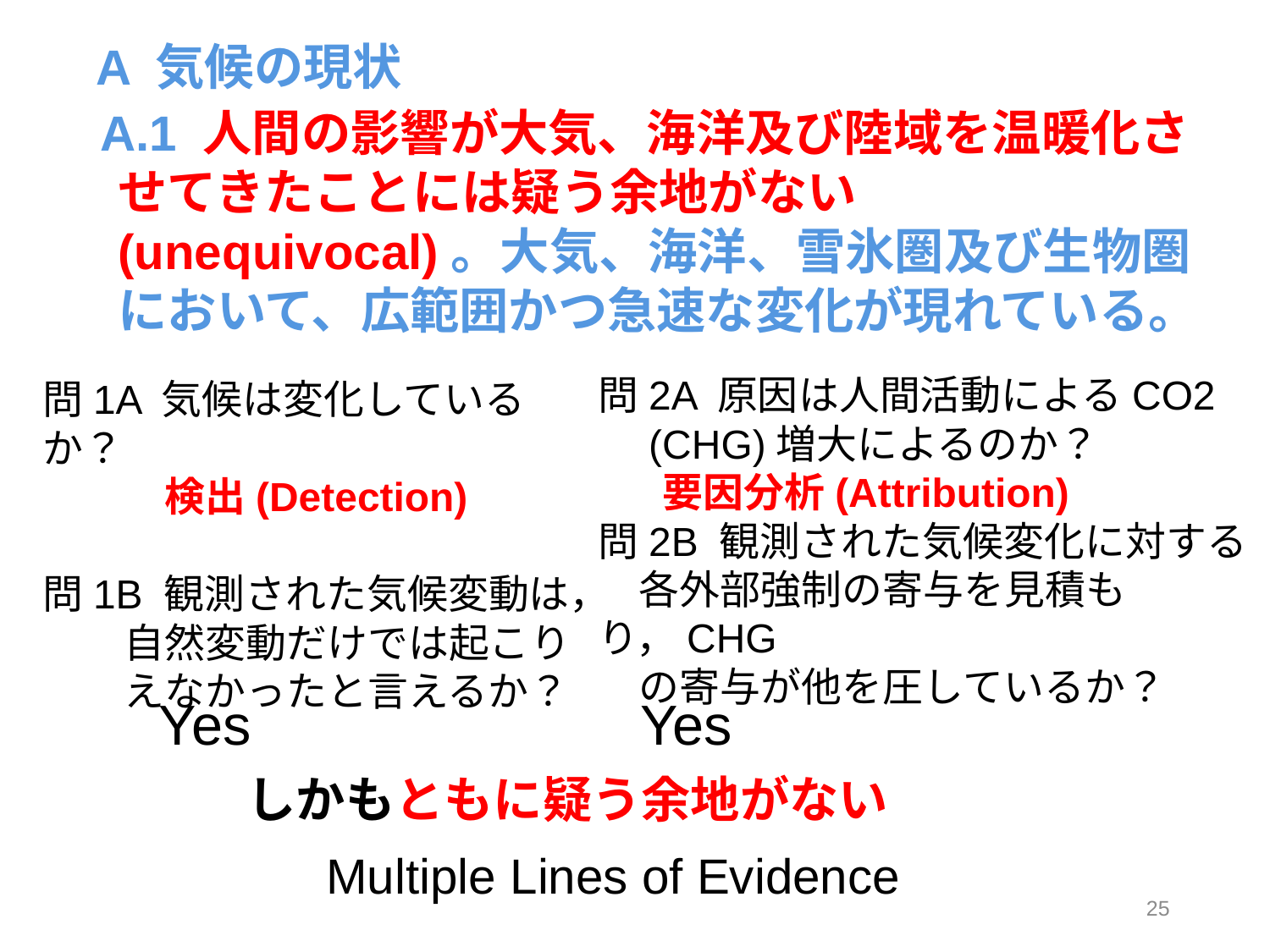

A 気候の現状
A.1 人間の影響が大気、海洋及び陸域を温暖化させてきたことには疑う余地がない(unequivocal)。大気、海洋、雪氷圏及び生物圏において、広範囲かつ急速な変化が現れている。
問2A 原因は人間活動によるCO2
　(CHG)増大によるのか？
      要因分析(Attribution)
問2B 観測された気候変化に対する
　各外部強制の寄与を見積もり，CHG
　の寄与が他を圧しているか？

問1A 気候は変化しているか？
　　　検出(Detection)

問1B 観測された気候変動は，
　　自然変動だけでは起こり
　　えなかったと言えるか？
Yes                         Yes
しかもともに疑う余地がない
Multiple Lines of Evidence
25